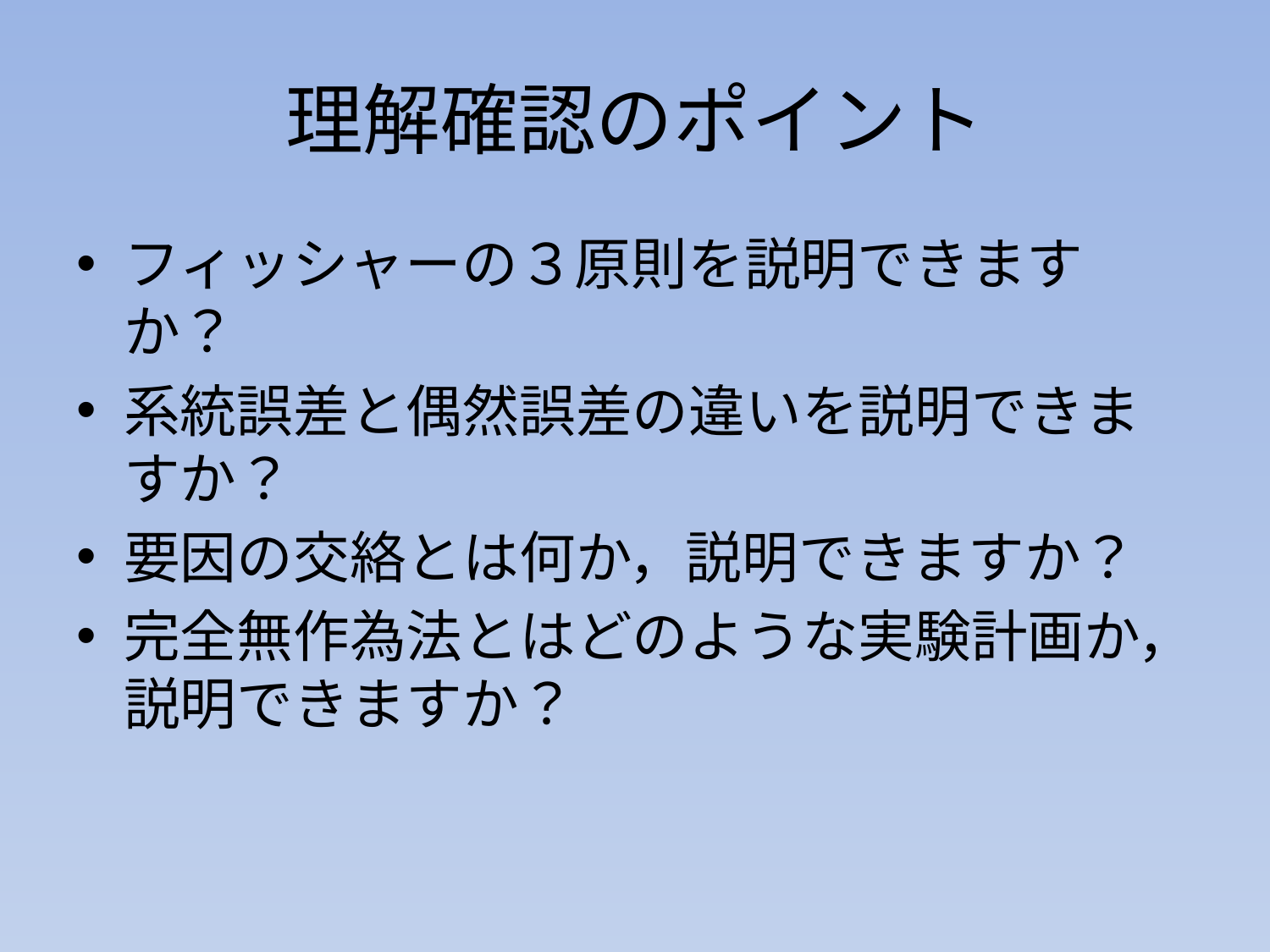

# 理解確認のポイント
フィッシャーの３原則を説明できますか？
系統誤差と偶然誤差の違いを説明できますか？
要因の交絡とは何か，説明できますか？
完全無作為法とはどのような実験計画か，説明できますか？